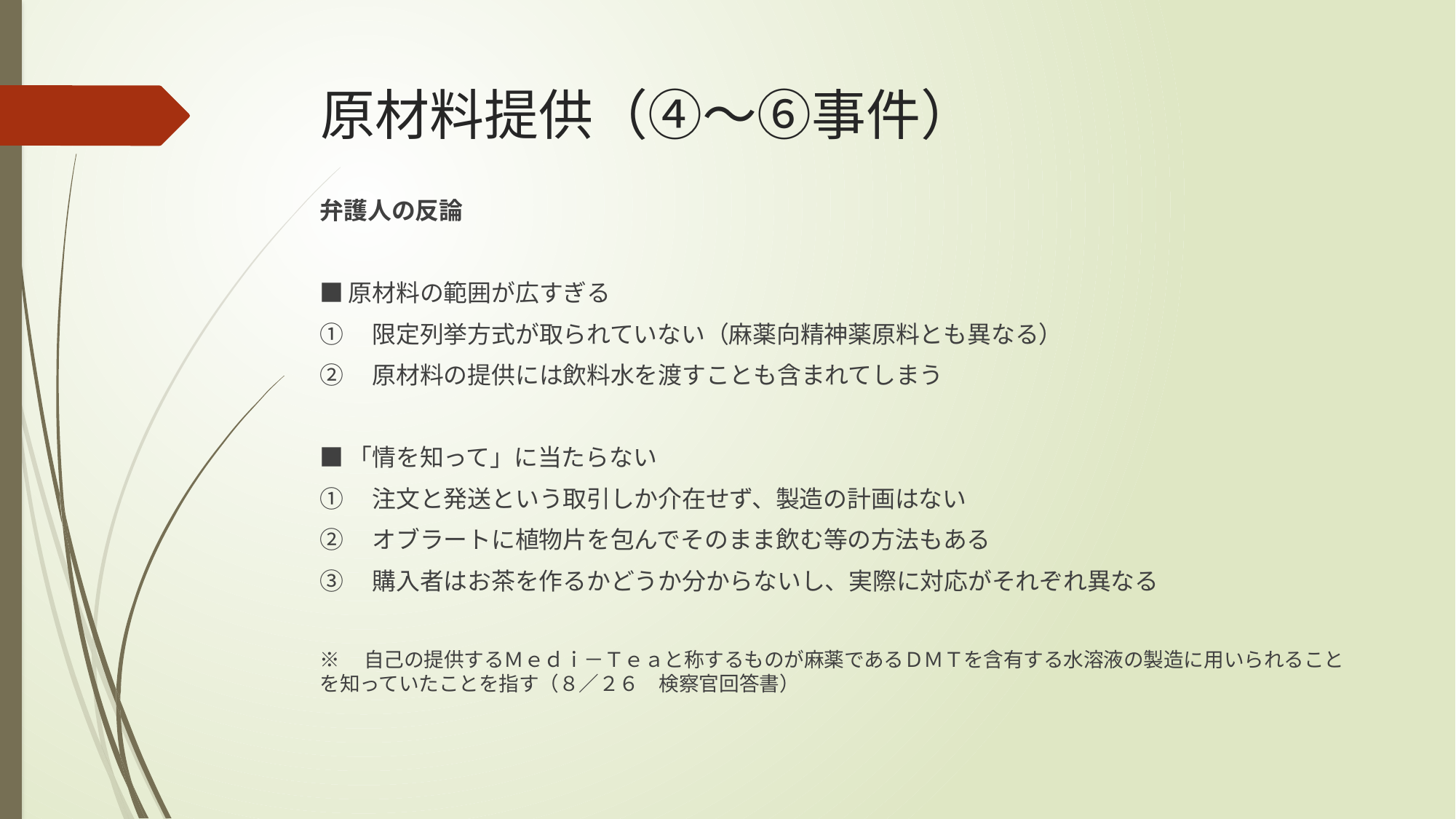

# 原材料提供（④～⑥事件）
弁護人の反論

■原材料の範囲が広すぎる
①　限定列挙方式が取られていない（麻薬向精神薬原料とも異なる）
②　原材料の提供には飲料水を渡すことも含まれてしまう

■「情を知って」に当たらない
①　注文と発送という取引しか介在せず、製造の計画はない
②　オブラートに植物片を包んでそのまま飲む等の方法もある
③　購入者はお茶を作るかどうか分からないし、実際に対応がそれぞれ異なる

※　自己の提供するＭｅｄｉ－Ｔｅａと称するものが麻薬であるＤＭＴを含有する水溶液の製造に用いられることを知っていたことを指す（８／２６　検察官回答書）